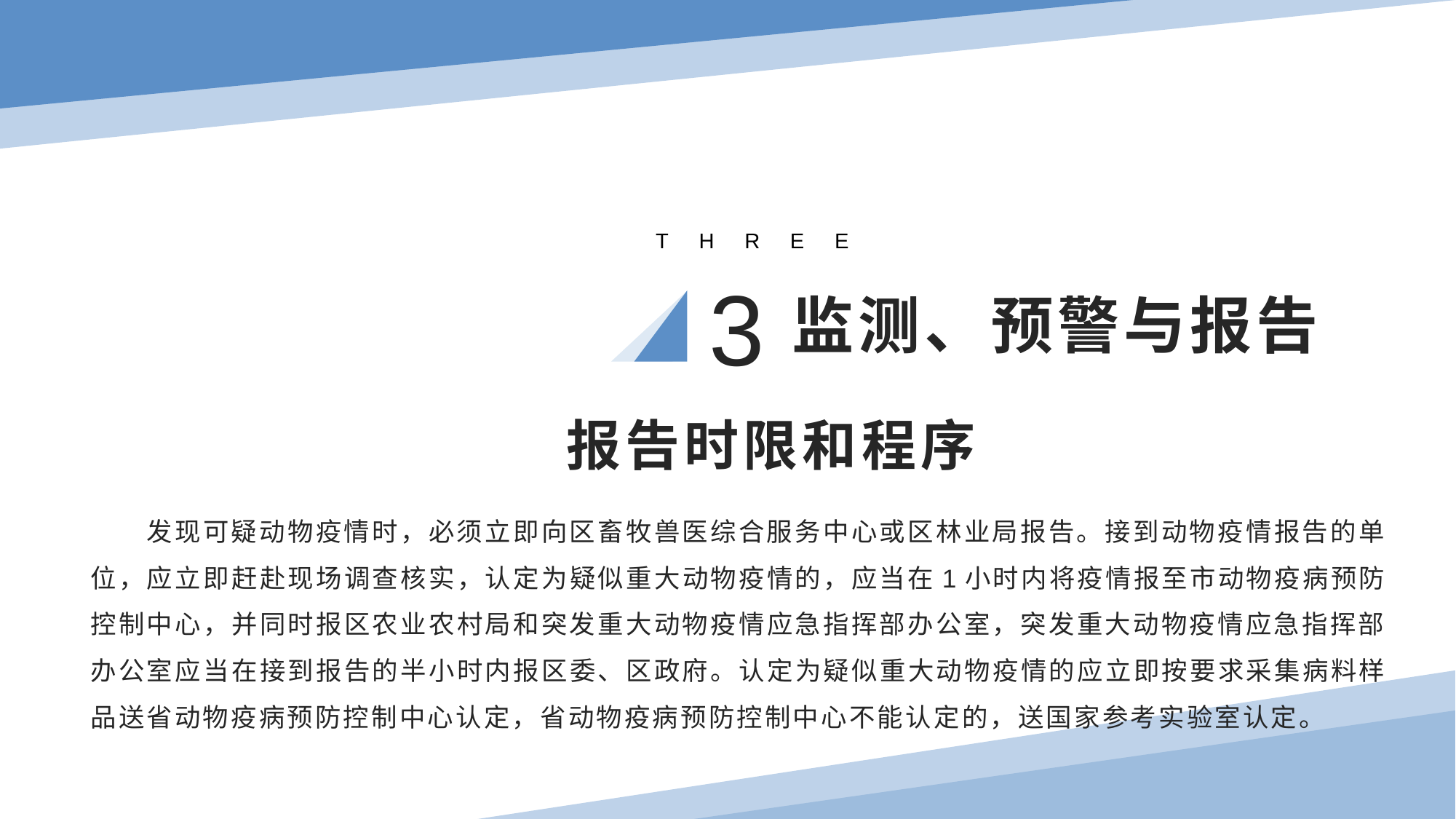

THREE
3
# 监测、预警与报告
 报告时限和程序
发现可疑动物疫情时，必须立即向区畜牧兽医综合服务中心或区林业局报告。接到动物疫情报告的单位，应立即赶赴现场调查核实，认定为疑似重大动物疫情的，应当在1小时内将疫情报至市动物疫病预防控制中心，并同时报区农业农村局和突发重大动物疫情应急指挥部办公室，突发重大动物疫情应急指挥部办公室应当在接到报告的半小时内报区委、区政府。认定为疑似重大动物疫情的应立即按要求采集病料样品送省动物疫病预防控制中心认定，省动物疫病预防控制中心不能认定的，送国家参考实验室认定。